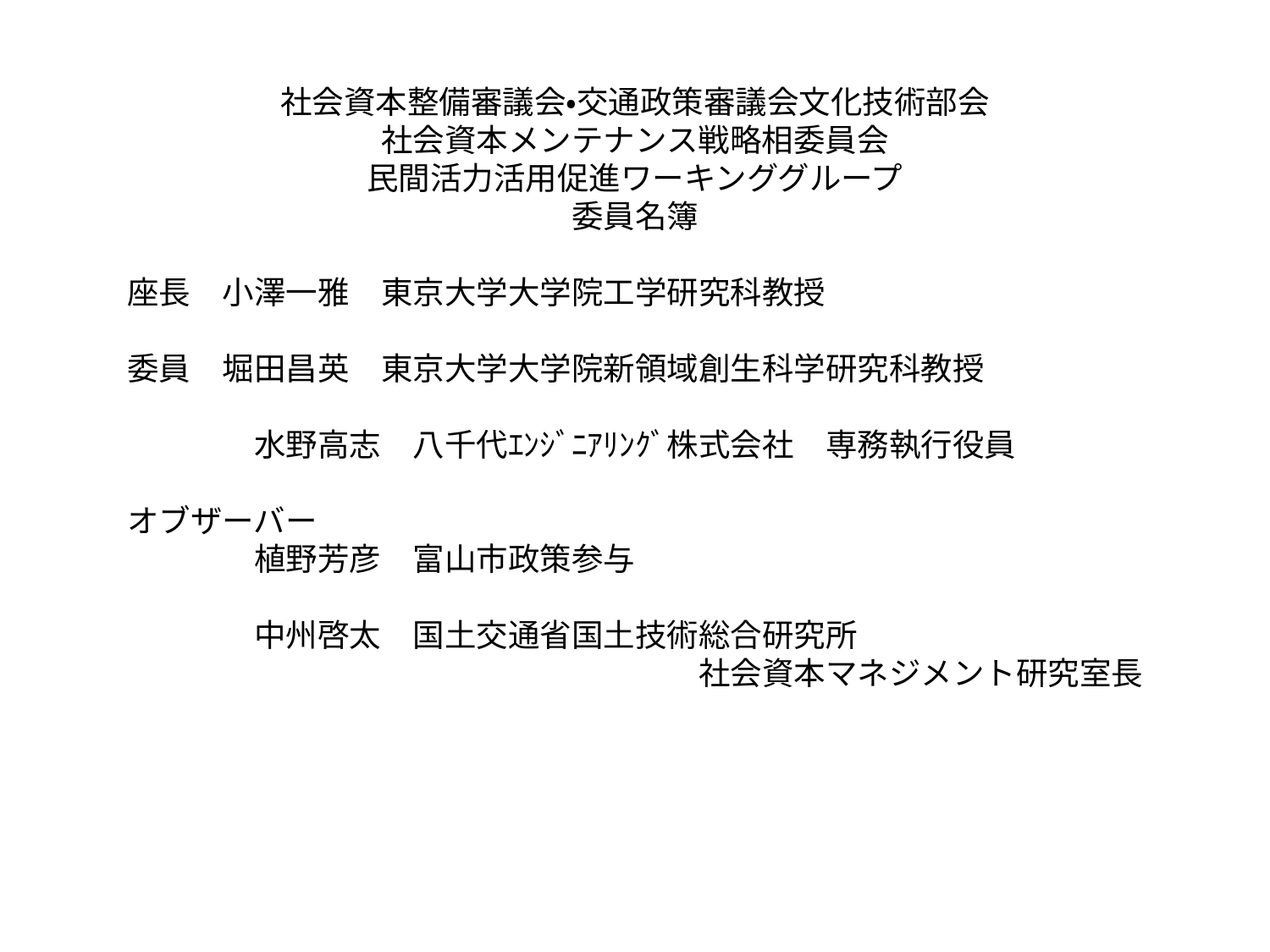

社会資本整備審議会・交通政策審議会文化技術部会
社会資本メンテナンス戦略相委員会
民間活力活用促進ワーキンググループ
委員名簿

座長　小澤一雅　東京大学大学院工学研究科教授

委員　堀田昌英　東京大学大学院新領域創生科学研究科教授

　　　　水野高志　八千代ｴﾝｼﾞﾆｱﾘﾝｸﾞ株式会社　専務執行役員

オブザーバー
　　　　植野芳彦　富山市政策参与

　　　　中州啓太　国土交通省国土技術総合研究所
　　　　　　　　　　　　　　　　　　社会資本マネジメント研究室長